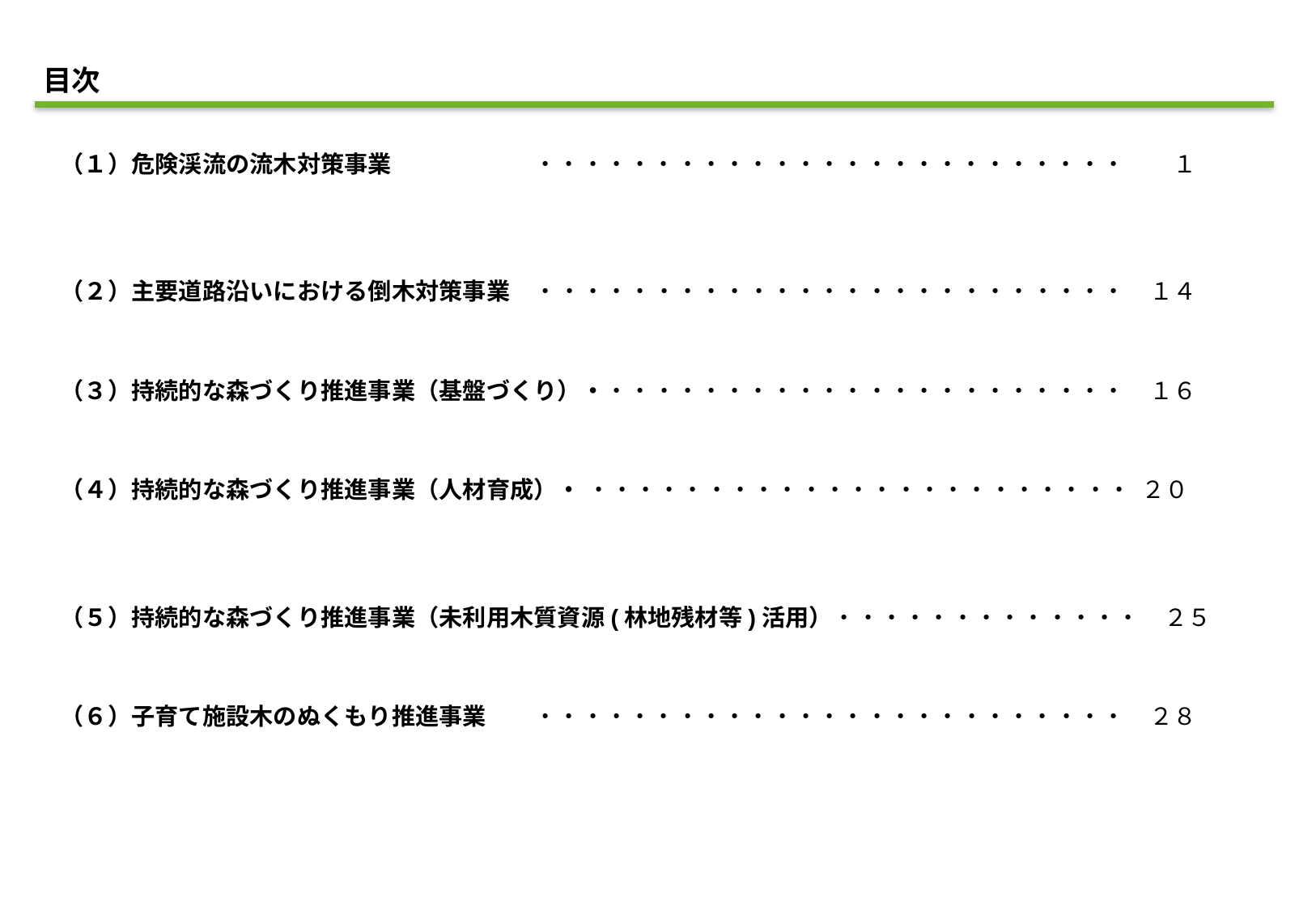

目次
（１）危険渓流の流木対策事業　　　　　　・・・・・・・・・・・・・・・・・・・・・・・・・　　１

（２）主要道路沿いにおける倒木対策事業　・・・・・・・・・・・・・・・・・・・・・・・・・　１４

（３）持続的な森づくり推進事業（基盤づくり）・・・・・・・・・・・・・・・・・・・・・・・　１６

（４）持続的な森づくり推進事業（人材育成）・ ・・・・・・・・・・・・・・・・・・・・・・・  ２０

（５）持続的な森づくり推進事業（未利用木質資源(林地残材等)活用）・・・・・・・・・・・・・　２５

（６）子育て施設木のぬくもり推進事業　　・・・・・・・・・・・・・・・・・・・・・・・・・　２８